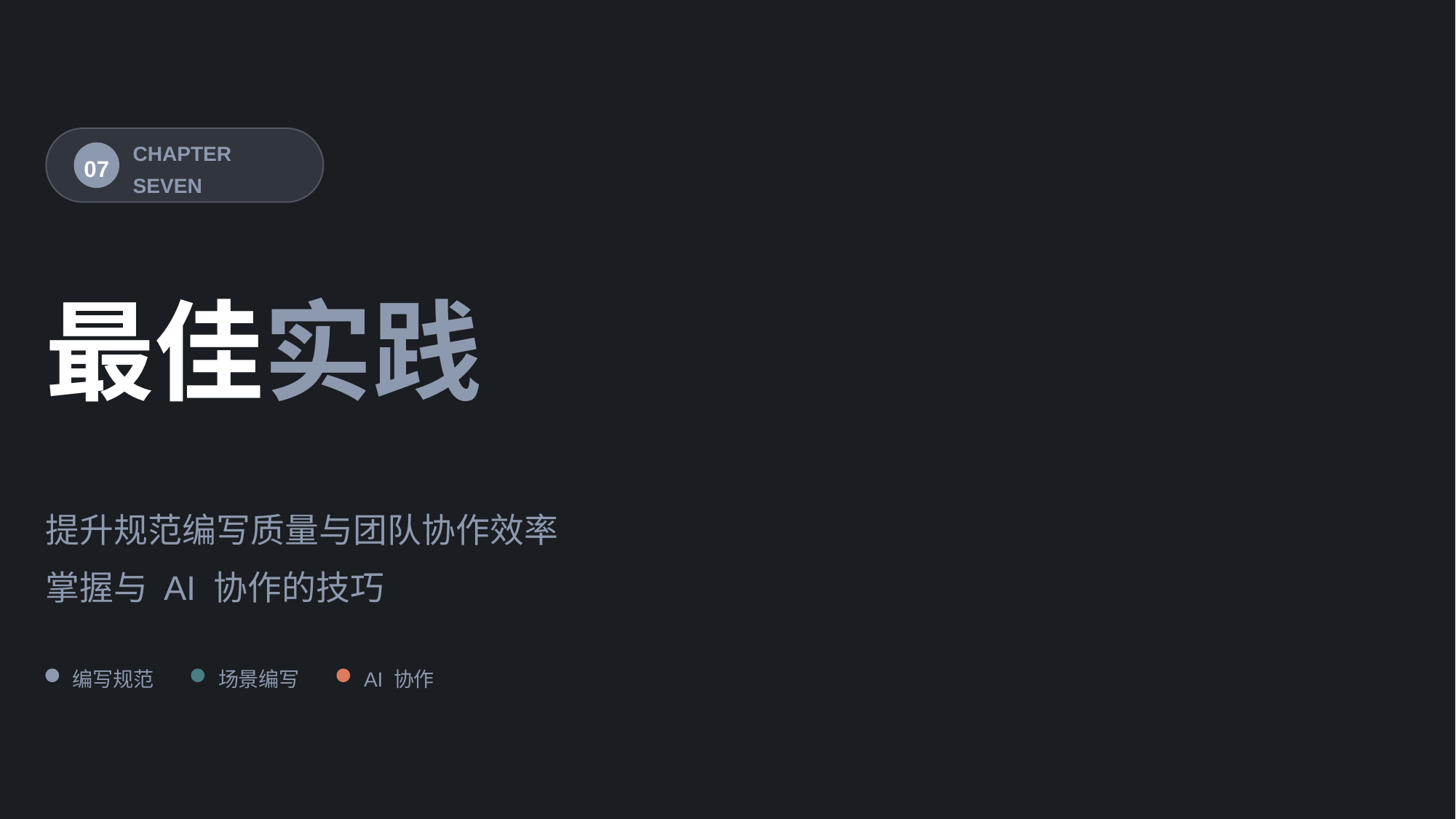

07

CHAPTER SEVEN
最佳实践
提升规范编写质量与团队协作效率
掌握与 AI 协作的技巧
编写规范
场景编写
AI 协作